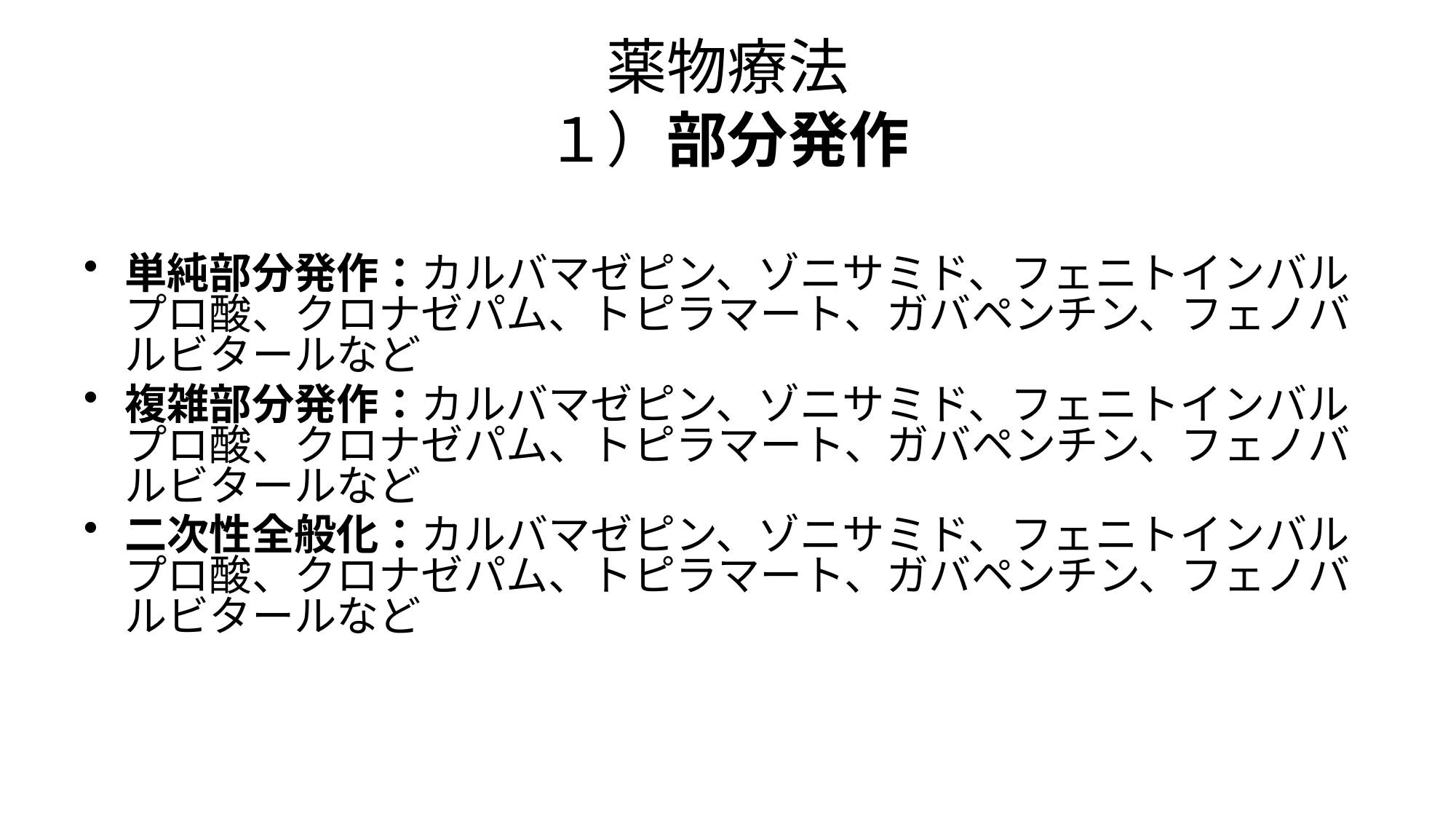

# 薬物療法 １）部分発作

単純部分発作：カルバマゼピン、ゾニサミド、フェニトインバルプロ酸、クロナゼパム、トピラマート、ガバペンチン、フェノバルビタールなど
複雑部分発作：カルバマゼピン、ゾニサミド、フェニトインバルプロ酸、クロナゼパム、トピラマート、ガバペンチン、フェノバルビタールなど
二次性全般化：カルバマゼピン、ゾニサミド、フェニトインバルプロ酸、クロナゼパム、トピラマート、ガバペンチン、フェノバルビタールなど